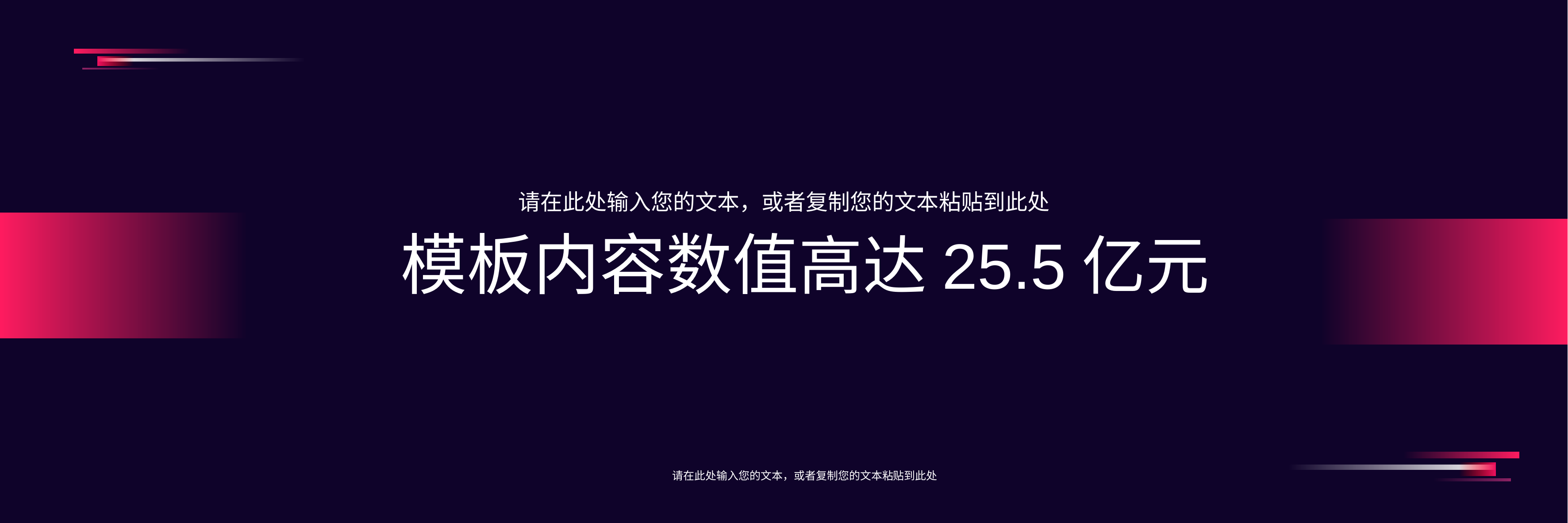

请在此处输入您的文本，或者复制您的文本粘贴到此处
模板内容数值高达25.5亿元
请在此处输入您的文本，或者复制您的文本粘贴到此处